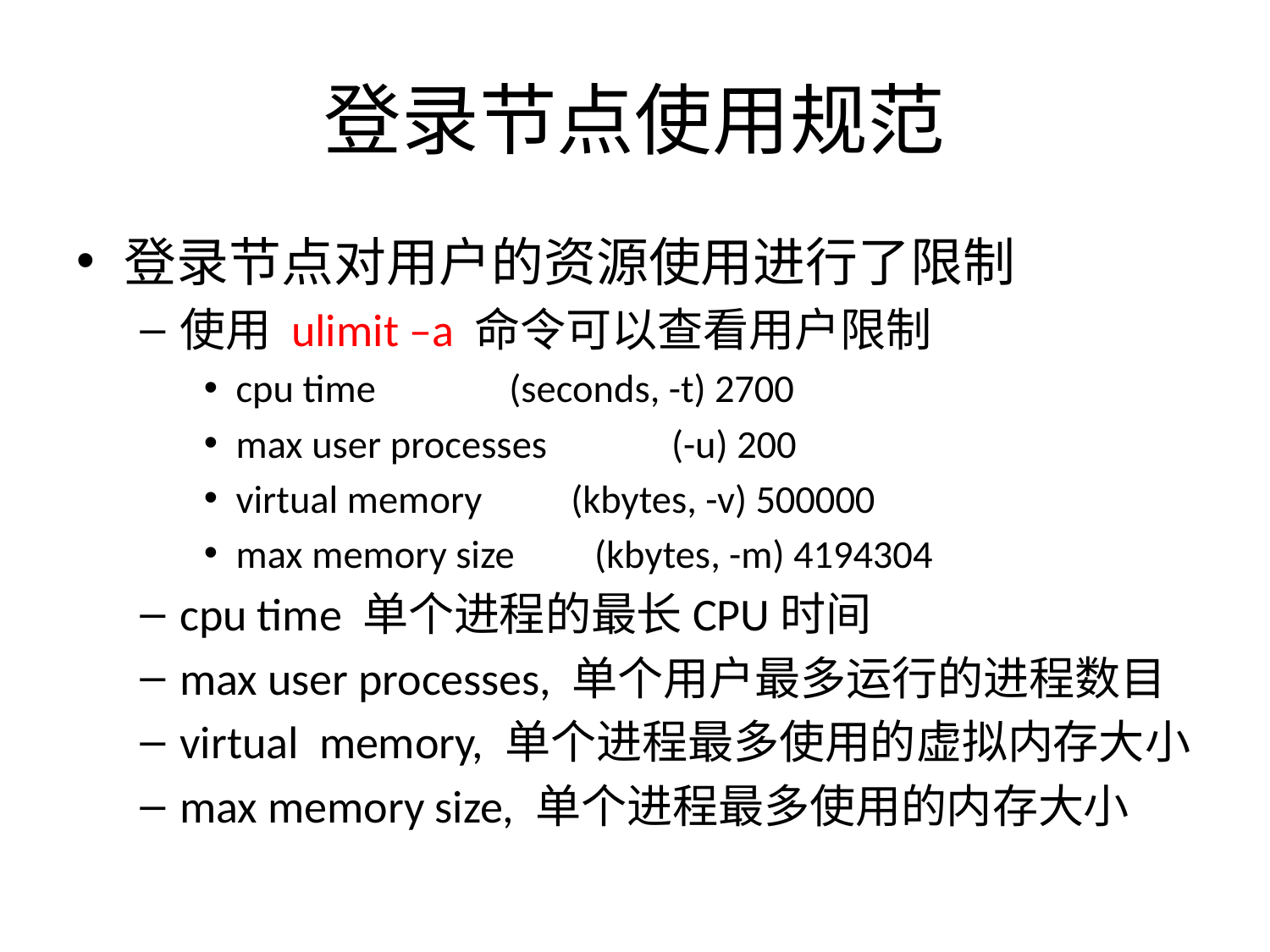

# 登录节点使用规范
登录节点对用户的资源使用进行了限制
使用 ulimit –a 命令可以查看用户限制
cpu time               (seconds, -t) 2700
max user processes              (-u) 200
virtual memory          (kbytes, -v) 500000
max memory size         (kbytes, -m) 4194304
cpu time 单个进程的最长CPU时间
max user processes, 单个用户最多运行的进程数目
virtual  memory, 单个进程最多使用的虚拟内存大小
max memory size, 单个进程最多使用的内存大小